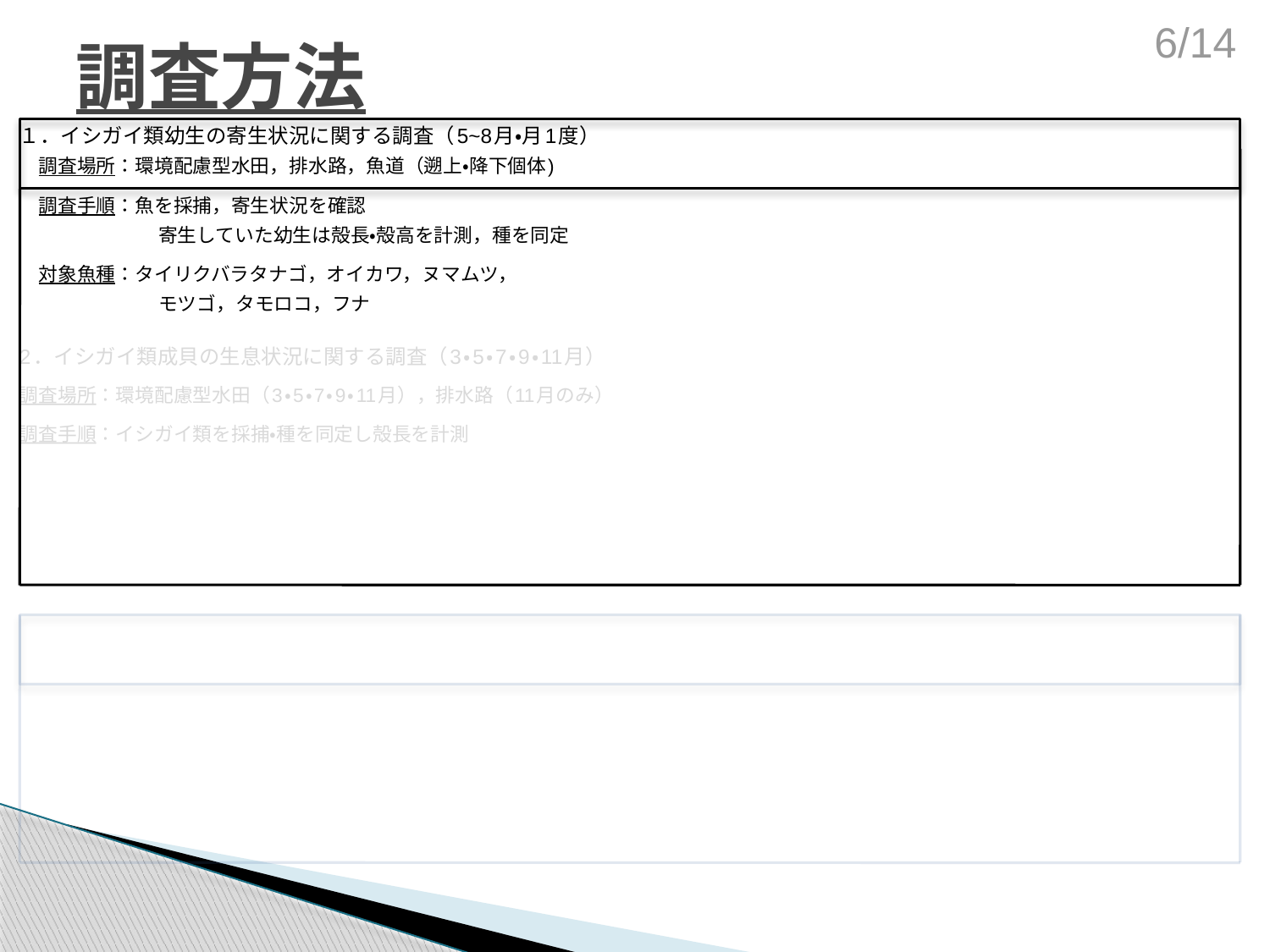

6/14
# 調査方法
１．イシガイ類幼生の寄生状況に関する調査（5~8月・月1度）
　調査場所：環境配慮型水田，排水路，魚道（遡上・降下個体)
　調査手順：魚を採捕，寄生状況を確認
　　　　　　　 寄生していた幼生は殻長・殻高を計測，種を同定
　対象魚種：タイリクバラタナゴ，オイカワ，ヌマムツ，
　　　　　　　 モツゴ，タモロコ，フナ

2．イシガイ類成貝の生息状況に関する調査（3・5・7・9・11月）
調査場所：環境配慮型水田（3・5・7・9・11月），排水路（11月のみ）
調査手順：イシガイ類を採捕・種を同定し殻長を計測